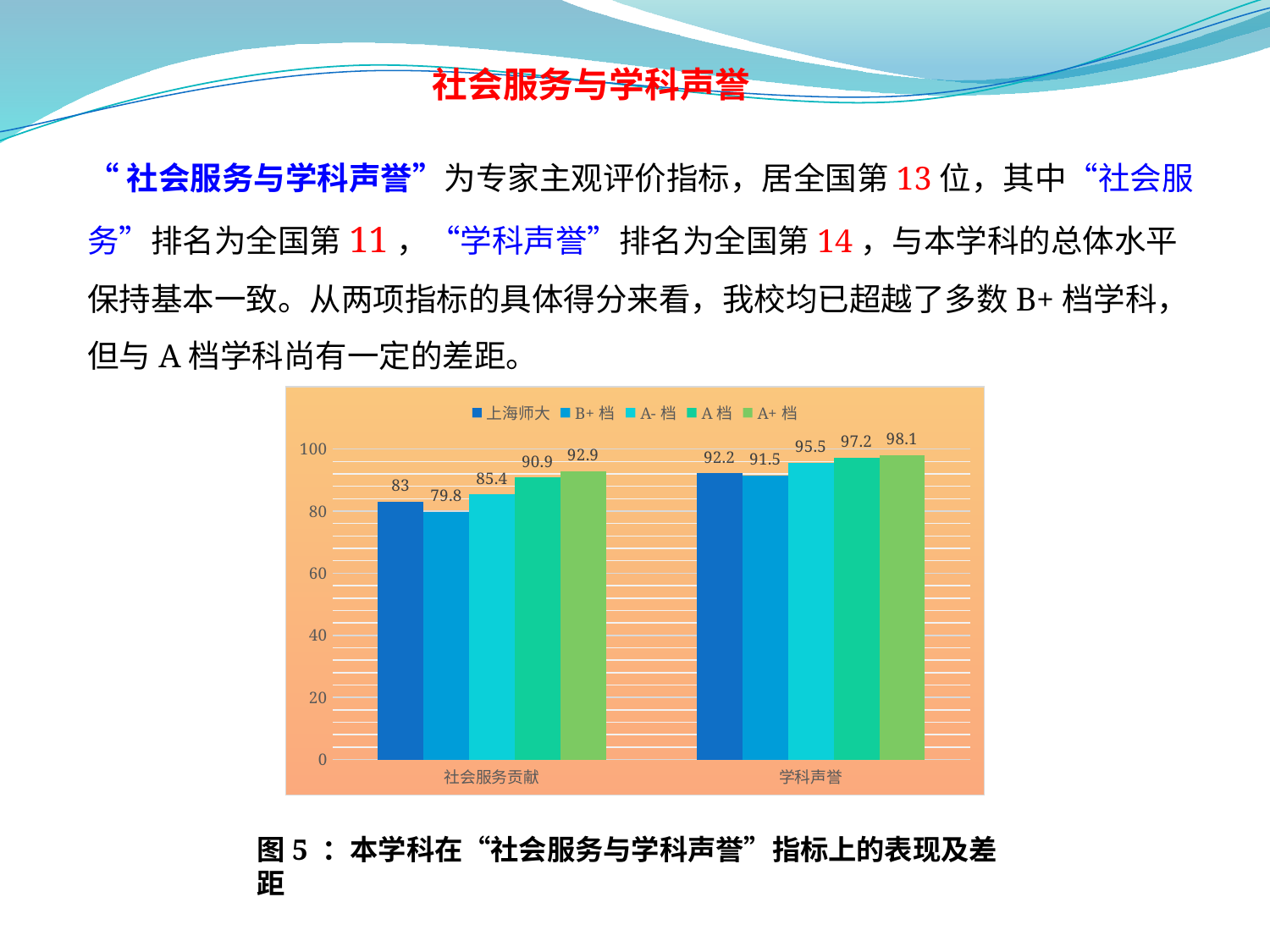

社会服务与学科声誉
“社会服务与学科声誉”为专家主观评价指标，居全国第13位，其中“社会服务”排名为全国第11，“学科声誉”排名为全国第14，与本学科的总体水平保持基本一致。从两项指标的具体得分来看，我校均已超越了多数B+档学科，但与A档学科尚有一定的差距。

### Chart

| Category | 上海师大 | B+档 | A-档 | A档 | A+档 |
|---|---|---|---|---|---|
| 社会服务贡献 | 83.0 | 79.8 | 85.4 | 90.9 | 92.9 |
| 学科声誉 | 92.2 | 91.5 | 95.5 | 97.2 | 98.1 |
图5 ：本学科在“社会服务与学科声誉”指标上的表现及差距